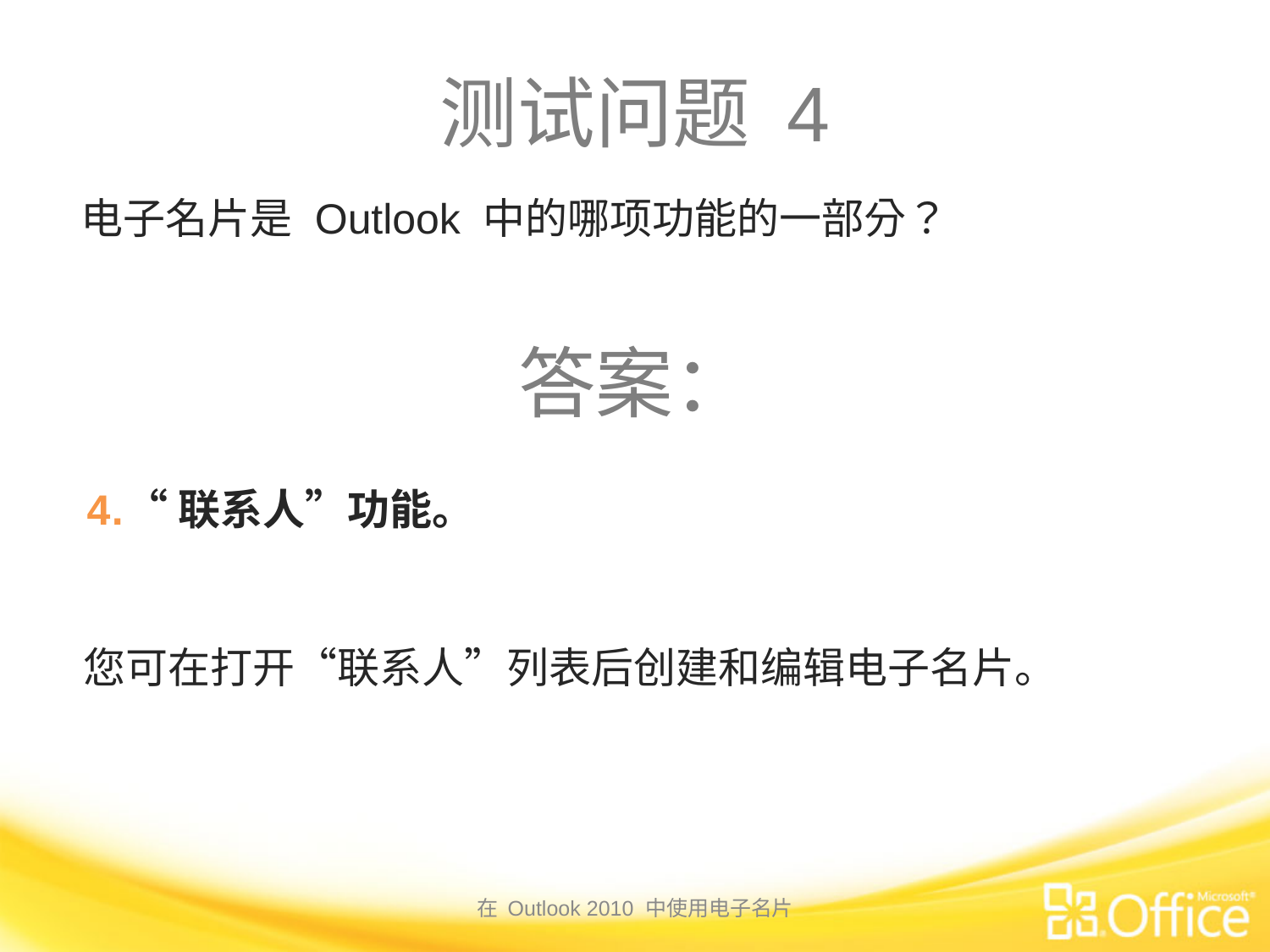

# 测试问题 4
电子名片是 Outlook 中的哪项功能的一部分？
答案：
“联系人”功能。
您可在打开“联系人”列表后创建和编辑电子名片。
在 Outlook 2010 中使用电子名片